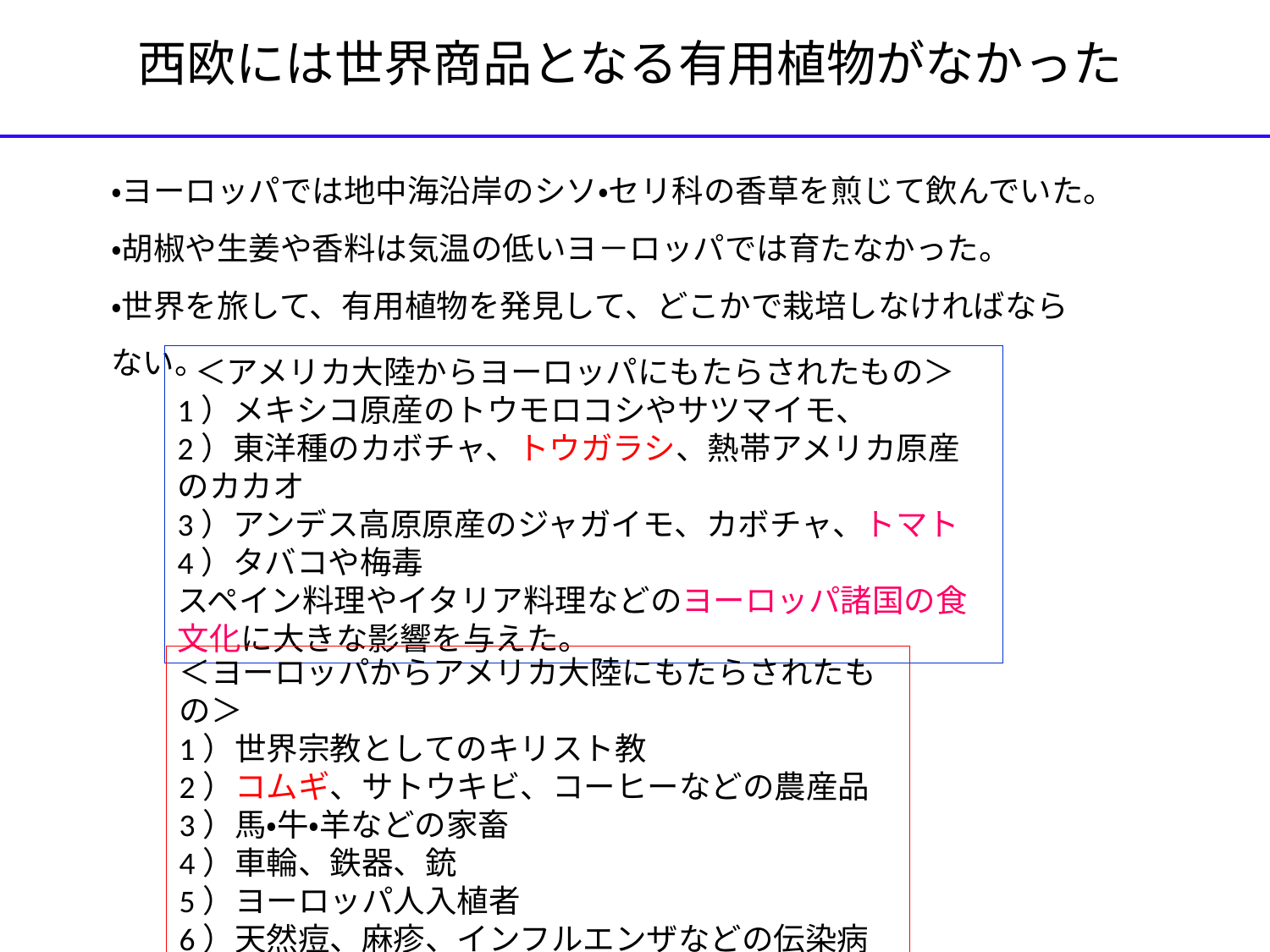

西欧には世界商品となる有用植物がなかった
・ヨーロッパでは地中海沿岸のシソ・セリ科の香草を煎じて飲んでいた。
・胡椒や生姜や香料は気温の低いヨ－ロッパでは育たなかった。
・世界を旅して、有用植物を発見して、どこかで栽培しなければならない。
　＜アメリカ大陸からヨーロッパにもたらされたもの＞
1）メキシコ原産のトウモロコシやサツマイモ、
2）東洋種のカボチャ、トウガラシ、熱帯アメリカ原産のカカオ
3）アンデス高原原産のジャガイモ、カボチャ、トマト
4）タバコや梅毒
スペイン料理やイタリア料理などのヨーロッパ諸国の食文化に大きな影響を与えた。
＜ヨーロッパからアメリカ大陸にもたらされたもの＞
1）世界宗教としてのキリスト教
2）コムギ、サトウキビ、コーヒーなどの農産品
3）馬・牛・羊などの家畜
4）車輪、鉄器、銃
5）ヨーロッパ人入植者
6）天然痘、麻疹、インフルエンザなどの伝染病